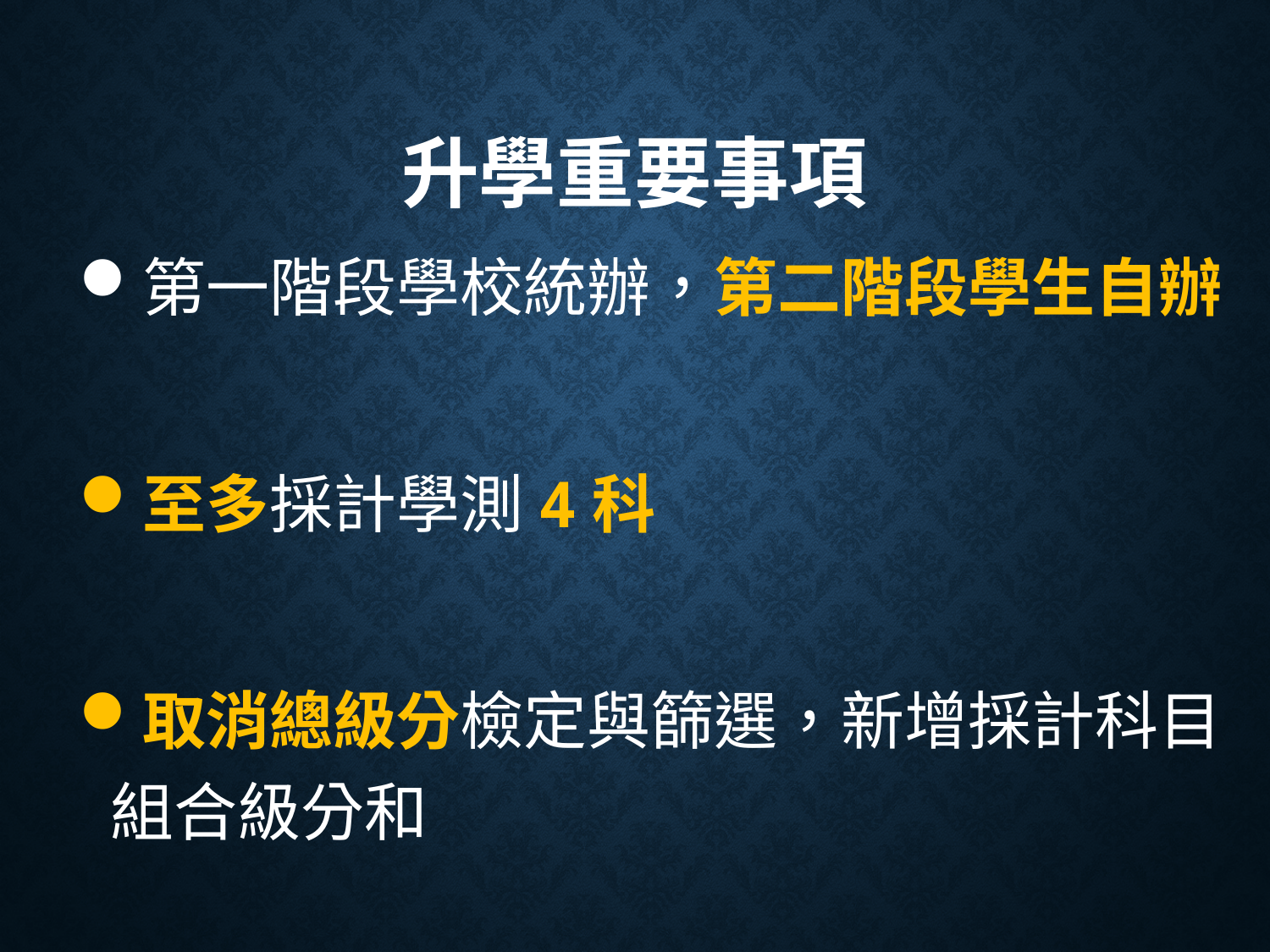

# 升學重要事項
第一階段學校統辦，第二階段學生自辦

至多採計學測4科

取消總級分檢定與篩選，新增採計科目組合級分和